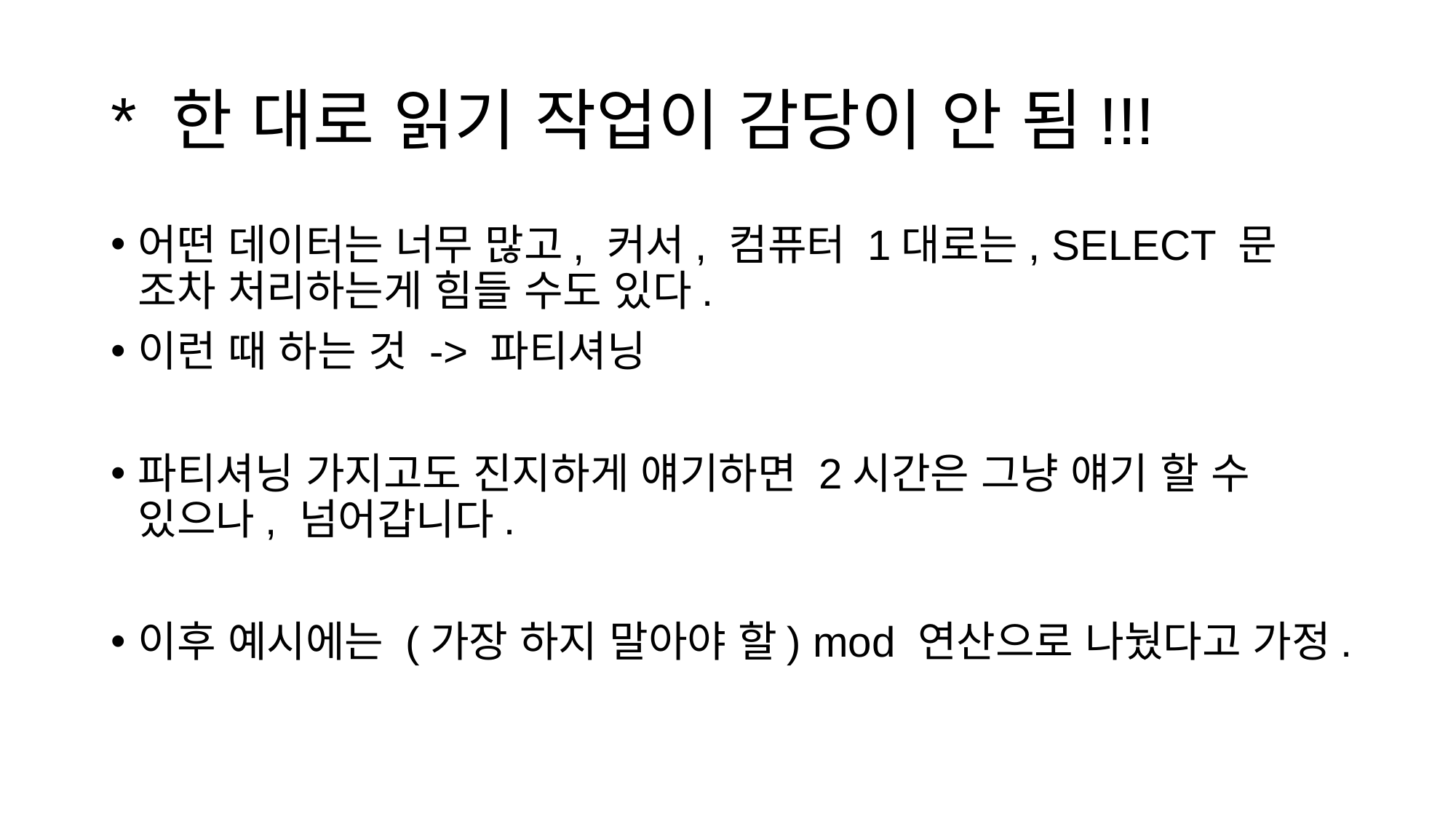

# * 한 대로 읽기 작업이 감당이 안 됨!!!
어떤 데이터는 너무 많고, 커서, 컴퓨터 1대로는, SELECT 문 조차 처리하는게 힘들 수도 있다.
이런 때 하는 것 -> 파티셔닝

파티셔닝 가지고도 진지하게 얘기하면 2시간은 그냥 얘기 할 수 있으나, 넘어갑니다.

이후 예시에는 (가장 하지 말아야 할) mod 연산으로 나눴다고 가정.